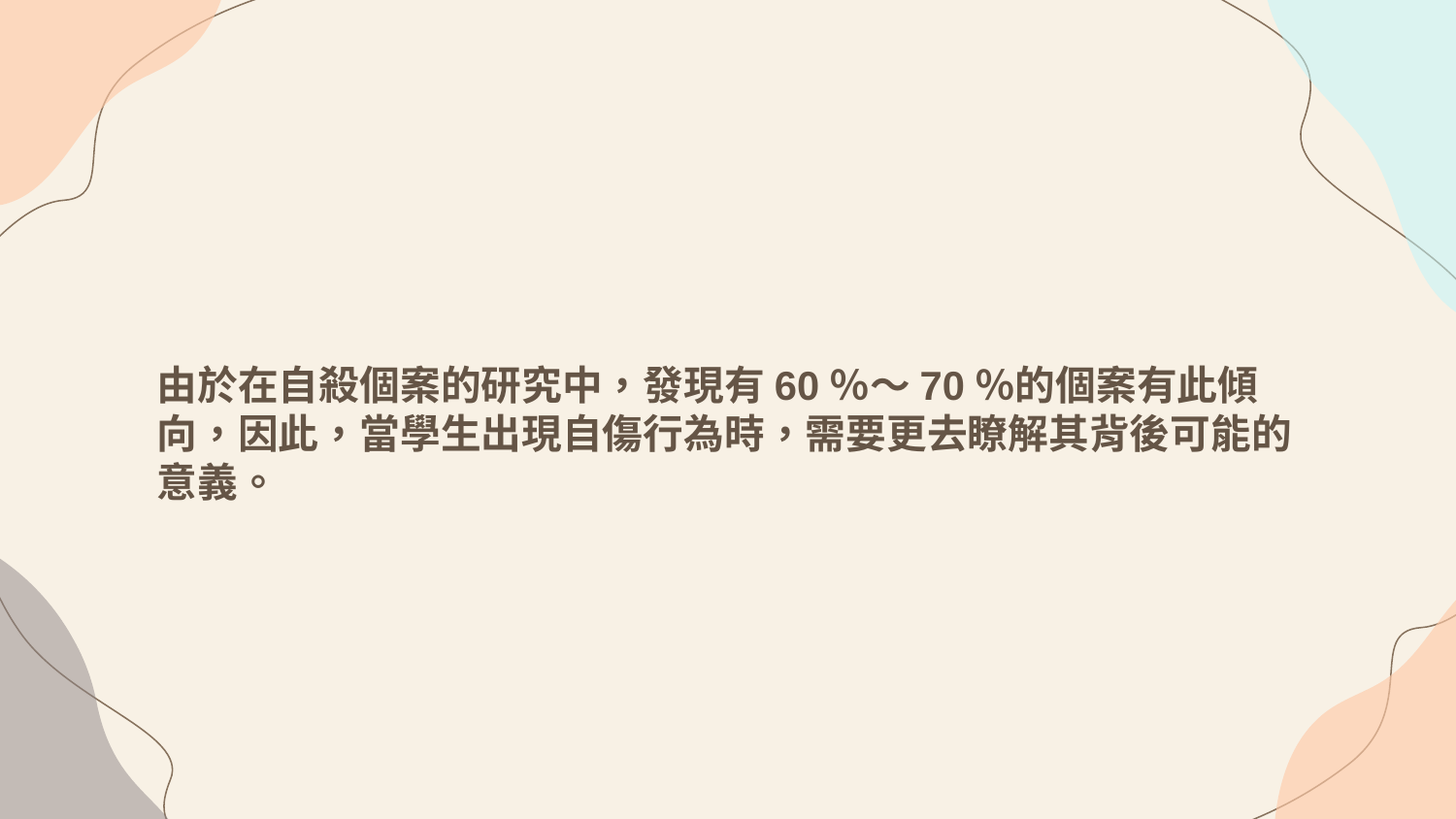

由於在自殺個案的研究中，發現有60％～70％的個案有此傾向，因此，當學生出現自傷行為時，需要更去瞭解其背後可能的意義。